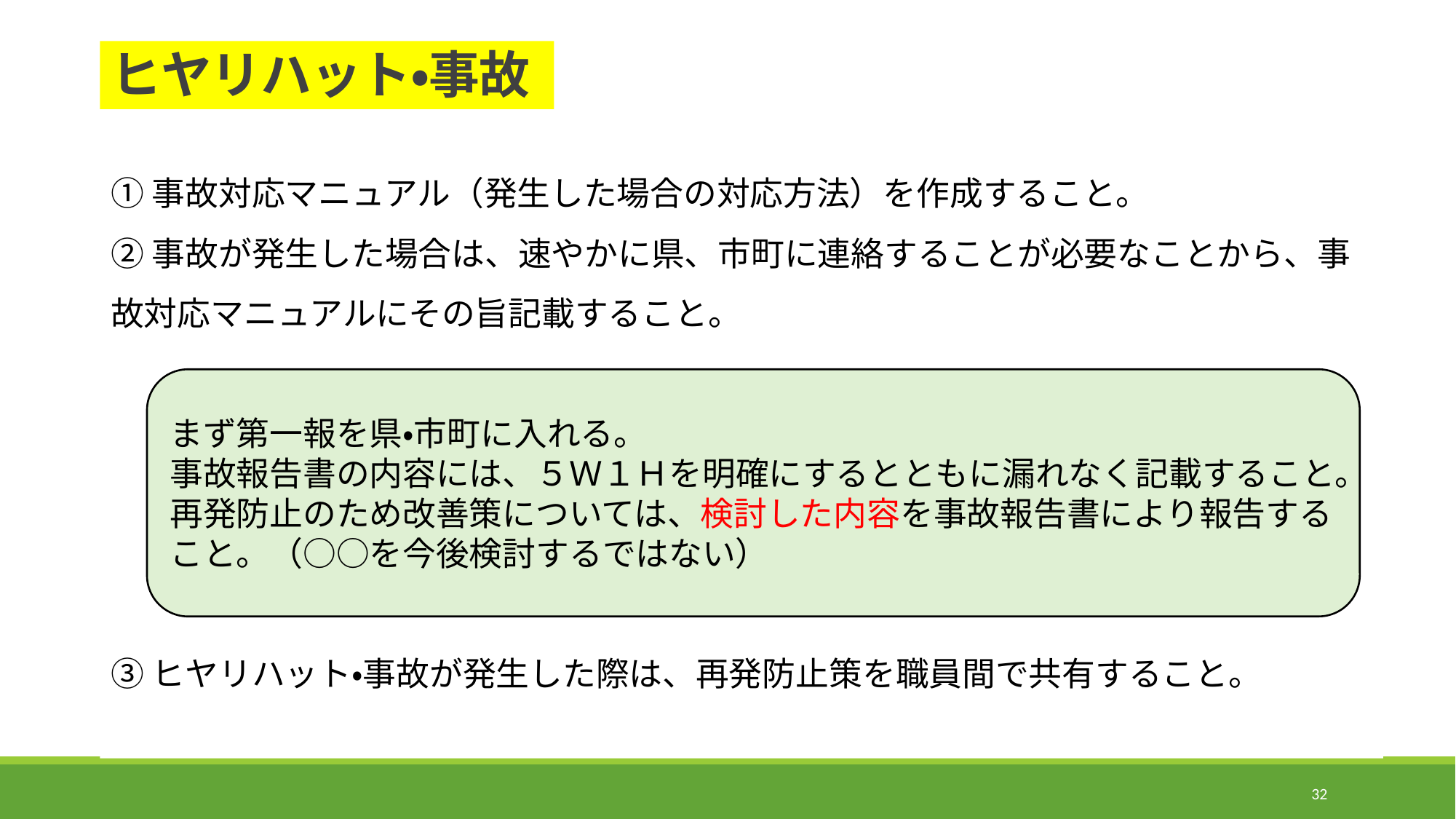

# ヒヤリハット・事故
①事故対応マニュアル（発生した場合の対応方法）を作成すること。
②事故が発生した場合は、速やかに県、市町に連絡することが必要なことから、事故対応マニュアルにその旨記載すること。

③ヒヤリハット・事故が発生した際は、再発防止策を職員間で共有すること。

まず第一報を県・市町に入れる。
事故報告書の内容には、５Ｗ１Ｈを明確にするとともに漏れなく記載すること。
再発防止のため改善策については、検討した内容を事故報告書により報告すること。（○○を今後検討するではない）
32